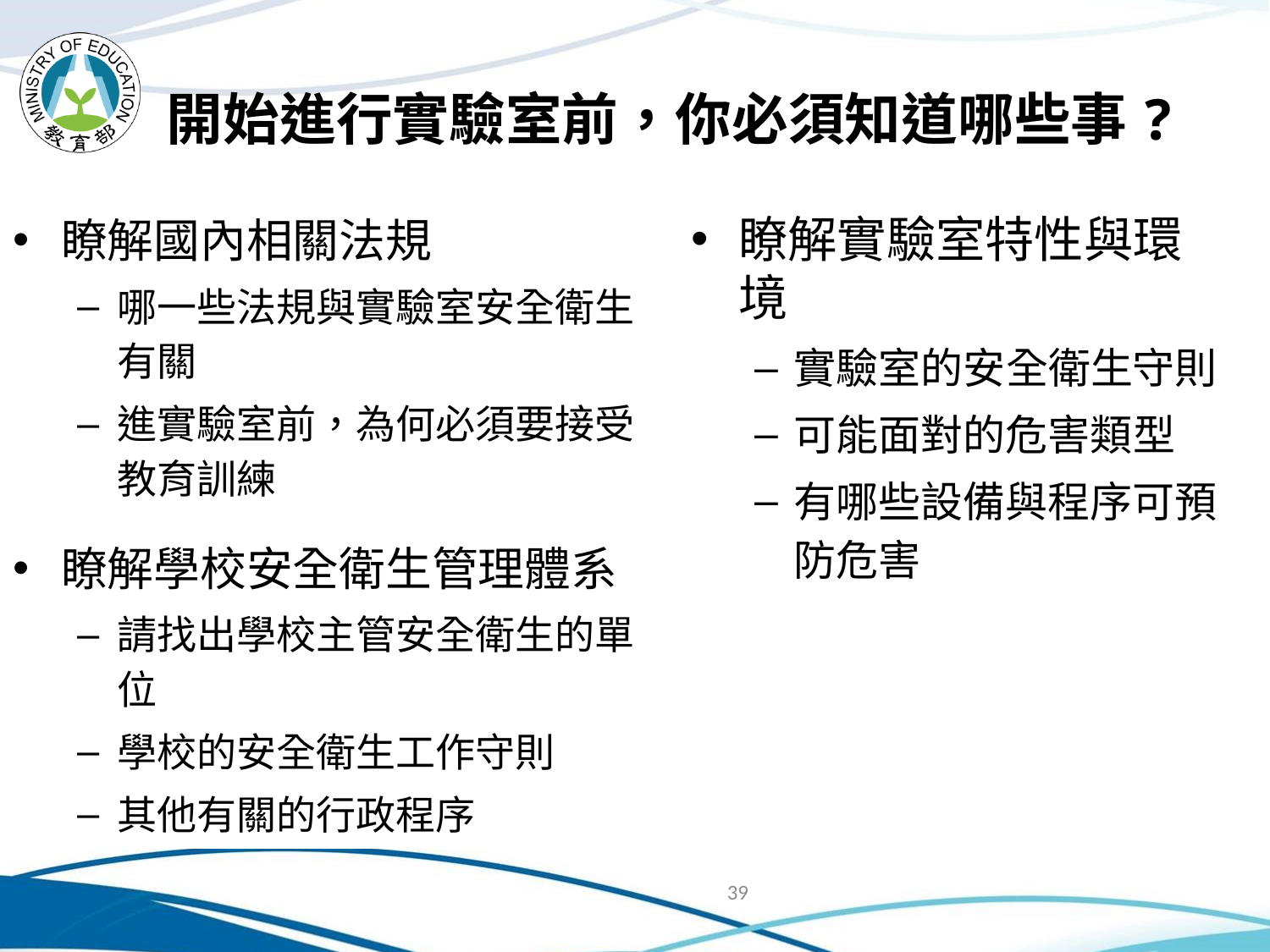

# 開始進行實驗室前，你必須知道哪些事?
瞭解實驗室特性與環境
實驗室的安全衛生守則
可能面對的危害類型
有哪些設備與程序可預防危害
瞭解國內相關法規
哪一些法規與實驗室安全衛生有關
進實驗室前，為何必須要接受教育訓練
瞭解學校安全衛生管理體系
請找出學校主管安全衛生的單位
學校的安全衛生工作守則
其他有關的行政程序
39